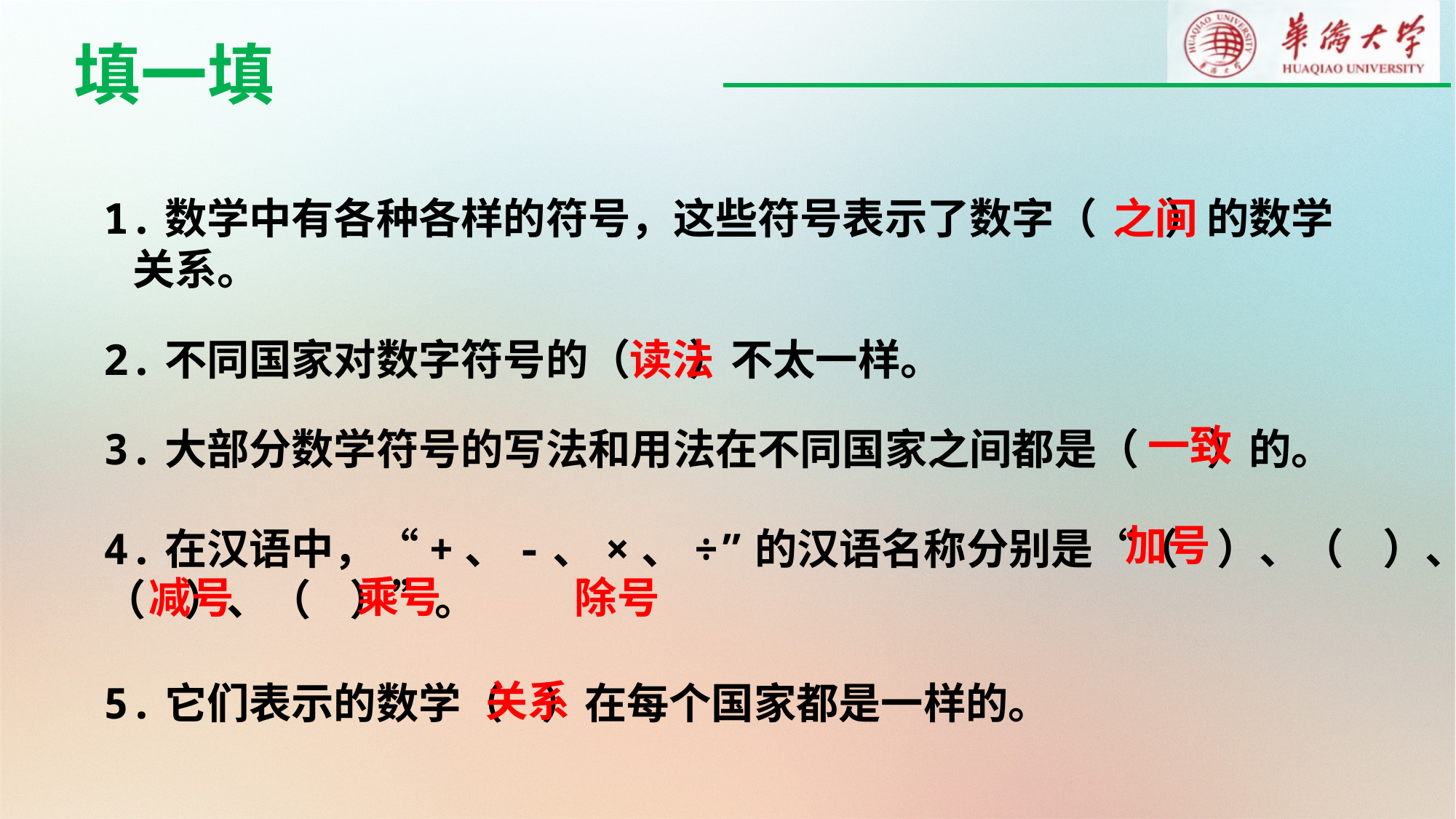

填一填
1.数学中有各种各样的符号，这些符号表示了数字（       ）的数学
  关系。
之间
读法
2.不同国家对数字符号的（      ）不太一样。
一致
3.大部分数学符号的写法和用法在不同国家之间都是（       ）的。
加号
4.在汉语中，“+、-、×、÷”的汉语名称分别是“（    ）、（    ）、（    ）、（    ）”。

乘号
减号
除号
关系
5.它们表示的数学（    ）在每个国家都是一样的。